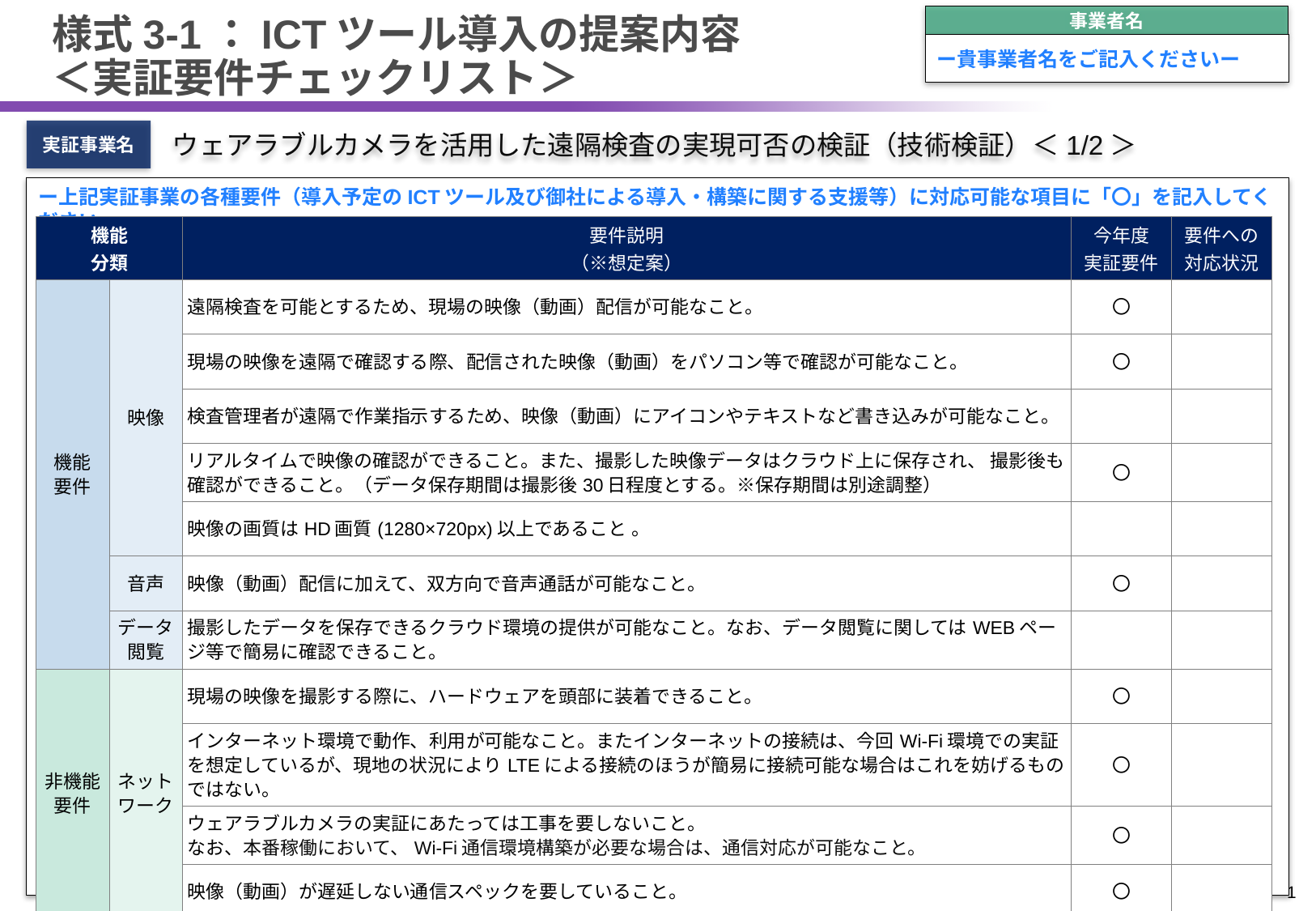

事業者名
ー貴事業者名をご記入くださいー
# 様式3-1：ICTツール導入の提案内容 ＜実証要件チェックリスト＞
実証事業名
ウェアラブルカメラを活用した遠隔検査の実現可否の検証（技術検証）＜1/2＞
ー上記実証事業の各種要件（導入予定のICTツール及び御社による導入・構築に関する支援等）に対応可能な項目に「〇」を記入してくださいー
| 機能 分類 |  | 要件説明 （※想定案） | 今年度 実証要件 | 要件への 対応状況 |
| --- | --- | --- | --- | --- |
| 機能 要件 | 映像 | 遠隔検査を可能とするため、現場の映像（動画）配信が可能なこと。 | 〇 |  |
|  |  | 現場の映像を遠隔で確認する際、配信された映像（動画）をパソコン等で確認が可能なこと。 | 〇 |  |
|  |  | 検査管理者が遠隔で作業指示するため、映像（動画）にアイコンやテキストなど書き込みが可能なこと。 |  |  |
|  |  | リアルタイムで映像の確認ができること。また、撮影した映像データはクラウド上に保存され、 撮影後も確認ができること。（データ保存期間は撮影後30日程度とする。※保存期間は別途調整） | 〇 |  |
|  |  | 映像の画質はHD画質(1280×720px)以上であること 。 |  |  |
|  | 音声 | 映像（動画）配信に加えて、双方向で音声通話が可能なこと。 | 〇 |  |
|  | データ 閲覧 | 撮影したデータを保存できるクラウド環境の提供が可能なこと。なお、データ閲覧に関してはWEBページ等で簡易に確認できること。 |  |  |
| 非機能要件 | ネットワーク | 現場の映像を撮影する際に、ハードウェアを頭部に装着できること。 | 〇 |  |
|  |  | インターネット環境で動作、利用が可能なこと。またインターネットの接続は、今回Wi-Fi環境での実証を想定しているが、現地の状況によりLTEによる接続のほうが簡易に接続可能な場合はこれを妨げるものではない。 | 〇 |  |
|  |  | ウェアラブルカメラの実証にあたっては工事を要しないこと。 なお、本番稼働において、Wi-Fi通信環境構築が必要な場合は、通信対応が可能なこと。 | 〇 |  |
|  |  | 映像（動画）が遅延しない通信スペックを要していること。 | 〇 |  |